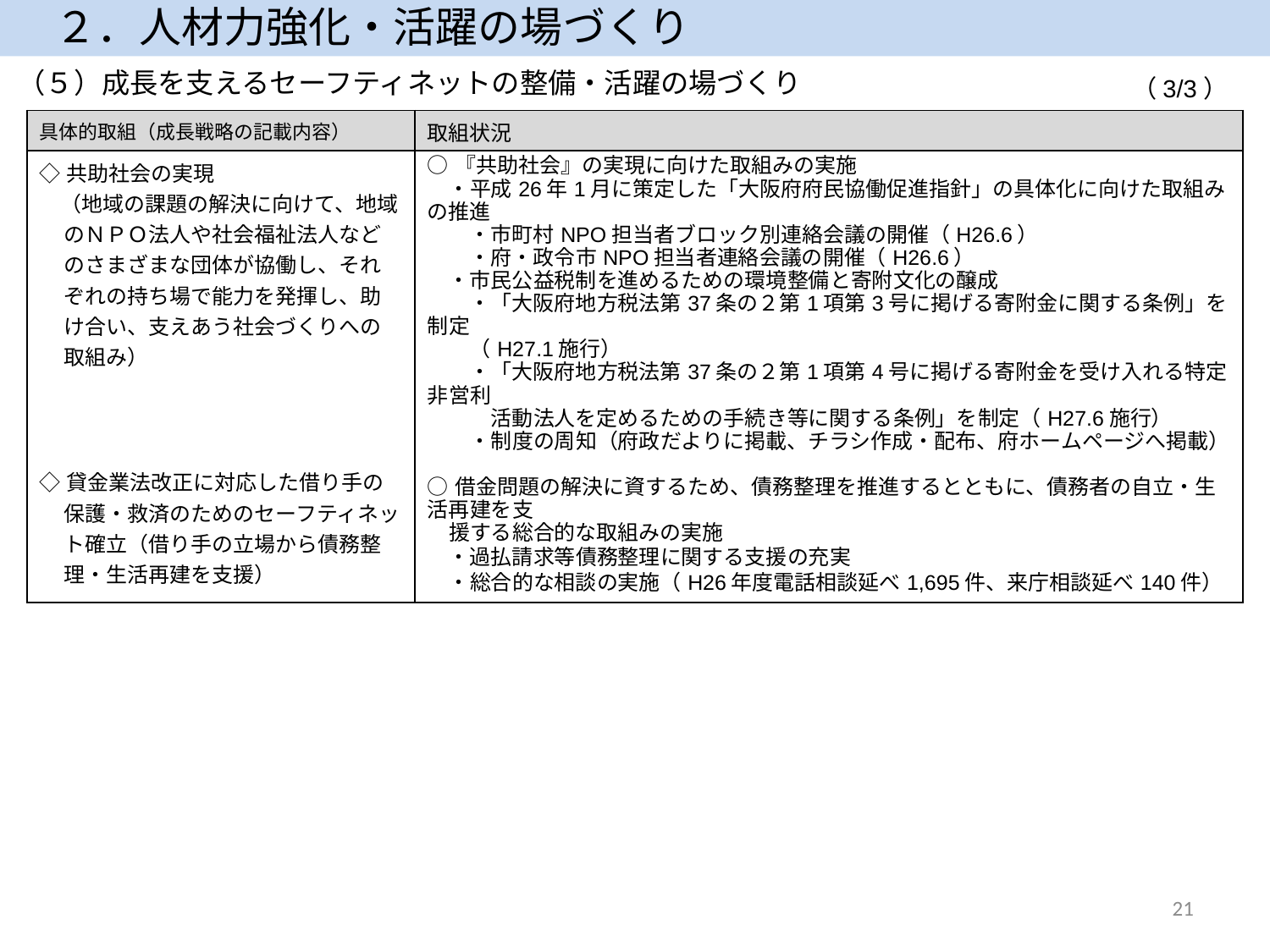

２．人材力強化・活躍の場づくり
（５）成長を支えるセーフティネットの整備・活躍の場づくり
（3/3）
| 具体的取組（成長戦略の記載内容） | 取組状況 |
| --- | --- |
| ◇共助社会の実現 　（地域の課題の解決に向けて、地域のＮＰＯ法人や社会福祉法人などのさまざまな団体が協働し、それぞれの持ち場で能力を発揮し、助け合い、支えあう社会づくりへの取組み） ◇貸金業法改正に対応した借り手の保護・救済のためのセーフティネット確立（借り手の立場から債務整理・生活再建を支援） | ○『共助社会』の実現に向けた取組みの実施 　・平成26年1月に策定した「大阪府府民協働促進指針」の具体化に向けた取組みの推進 　　・市町村NPO担当者ブロック別連絡会議の開催（H26.6） 　　・府・政令市NPO担当者連絡会議の開催（H26.6） 　・市民公益税制を進めるための環境整備と寄附文化の醸成 　　・「大阪府地方税法第37条の２第1項第3号に掲げる寄附金に関する条例」を制定 　　（H27.1施行） 　　・「大阪府地方税法第37条の２第1項第4号に掲げる寄附金を受け入れる特定非営利 　　　活動法人を定めるための手続き等に関する条例」を制定（H27.6施行） 　　・制度の周知（府政だよりに掲載、チラシ作成・配布、府ホームページへ掲載） ○借金問題の解決に資するため、債務整理を推進するとともに、債務者の自立・生活再建を支 　援する総合的な取組みの実施 　・過払請求等債務整理に関する支援の充実 　・総合的な相談の実施（H26年度電話相談延べ1,695件、来庁相談延べ140件） |
21